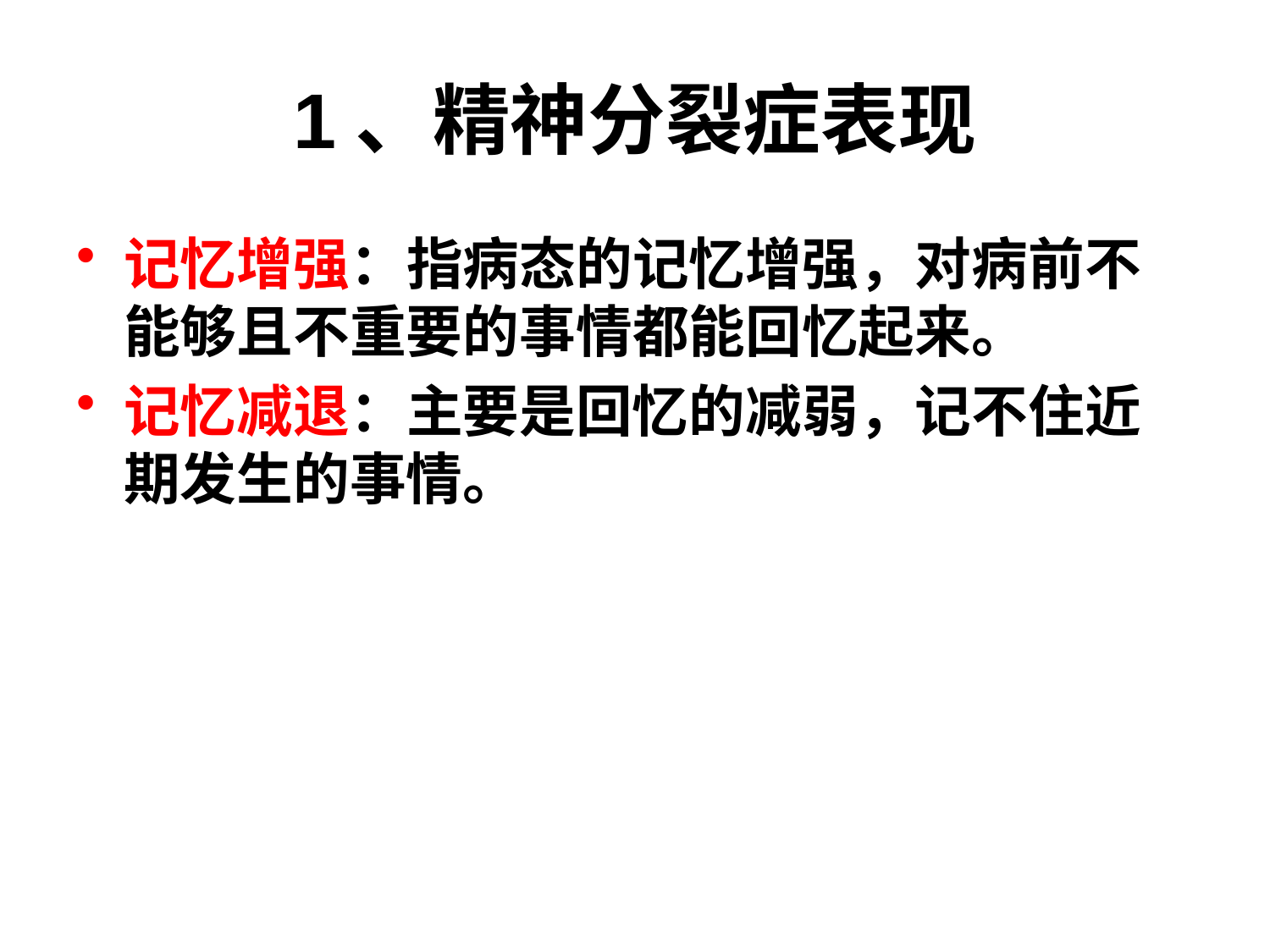

# 1、精神分裂症表现
记忆增强：指病态的记忆增强，对病前不能够且不重要的事情都能回忆起来。
记忆减退：主要是回忆的减弱，记不住近期发生的事情。